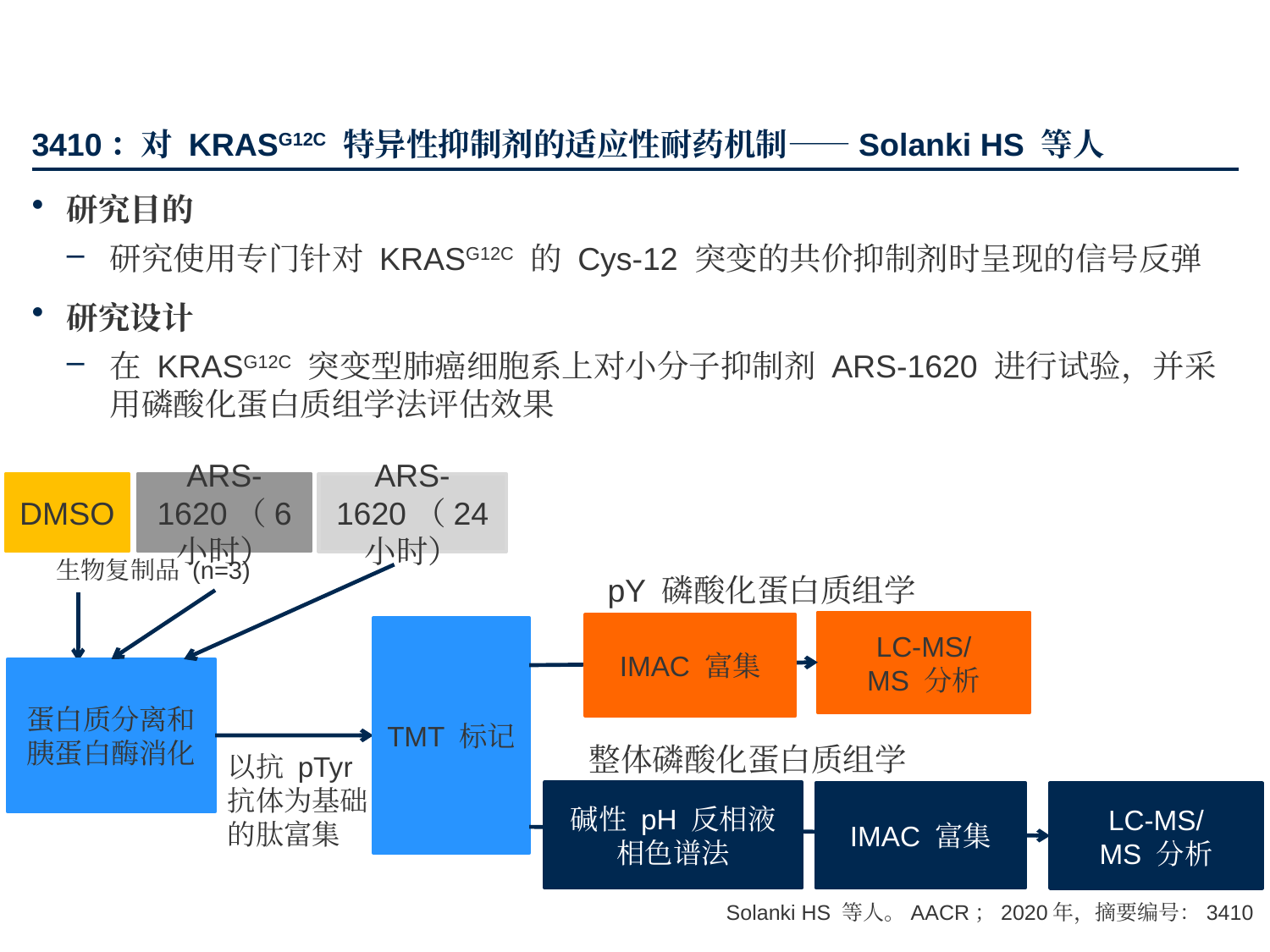

# 3410：对 KRASG12C 特异性抑制剂的适应性耐药机制——Solanki HS 等人
研究目的
研究使用专门针对 KRASG12C 的 Cys-12 突变的共价抑制剂时呈现的信号反弹
研究设计
在 KRASG12C 突变型肺癌细胞系上对小分子抑制剂 ARS-1620 进行试验，并采用磷酸化蛋白质组学法评估效果
ARS-1620（6 小时）
ARS-1620（24 小时）
DMSO
生物复制品 (n=3)
pY 磷酸化蛋白质组学
LC-MS/
MS 分析
IMAC 富集
TMT 标记
蛋白质分离和胰蛋白酶消化
整体磷酸化蛋白质组学
以抗 pTyr 抗体为基础的肽富集
碱性 pH 反相液相色谱法
IMAC 富集
LC-MS/
MS 分析
Solanki HS 等人。AACR；2020年，摘要编号：3410